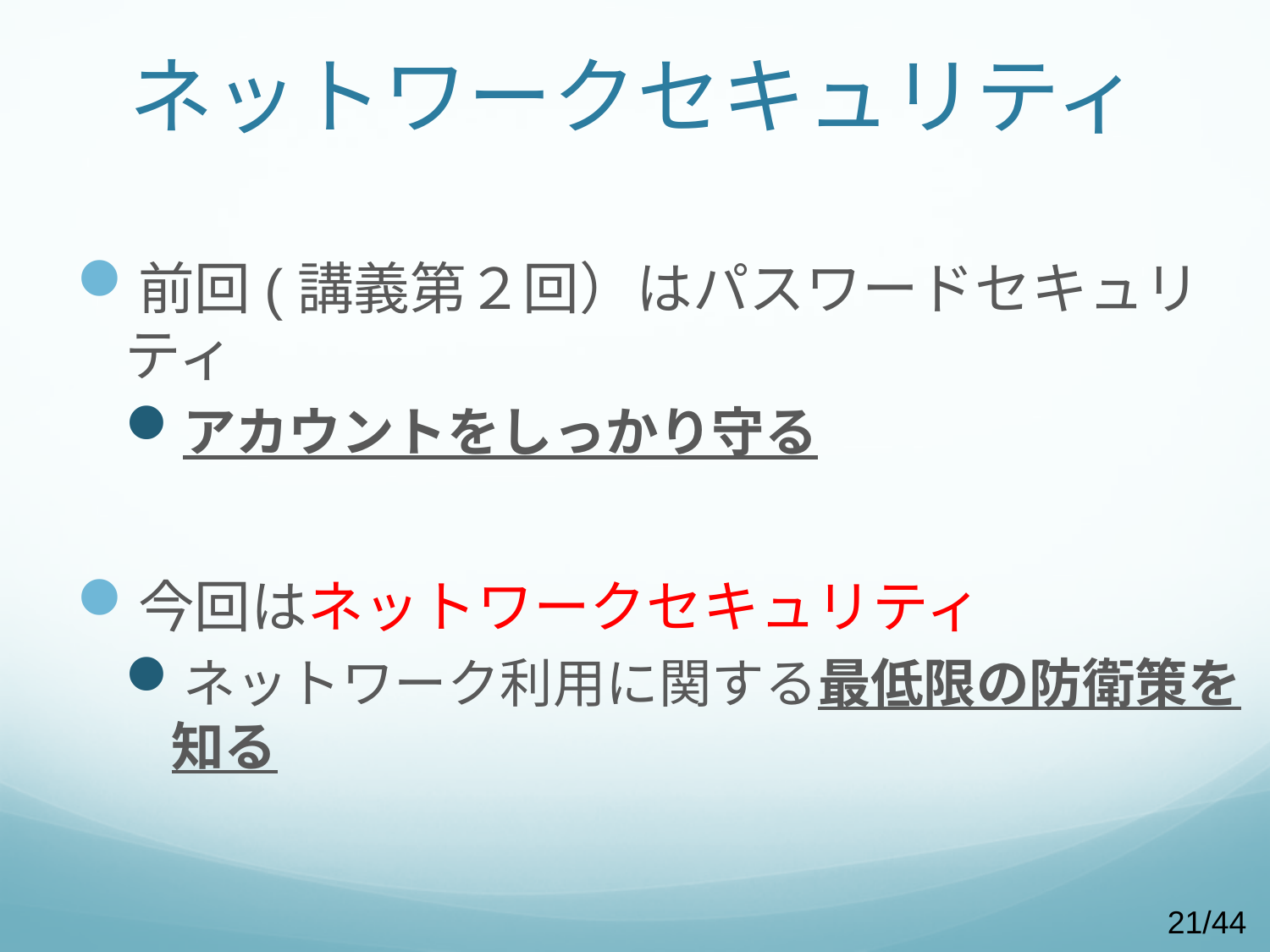

# ネットワークセキュリティ
前回(講義第２回）はパスワードセキュリティ
アカウントをしっかり守る

今回はネットワークセキュリティ
ネットワーク利用に関する最低限の防衛策を知る